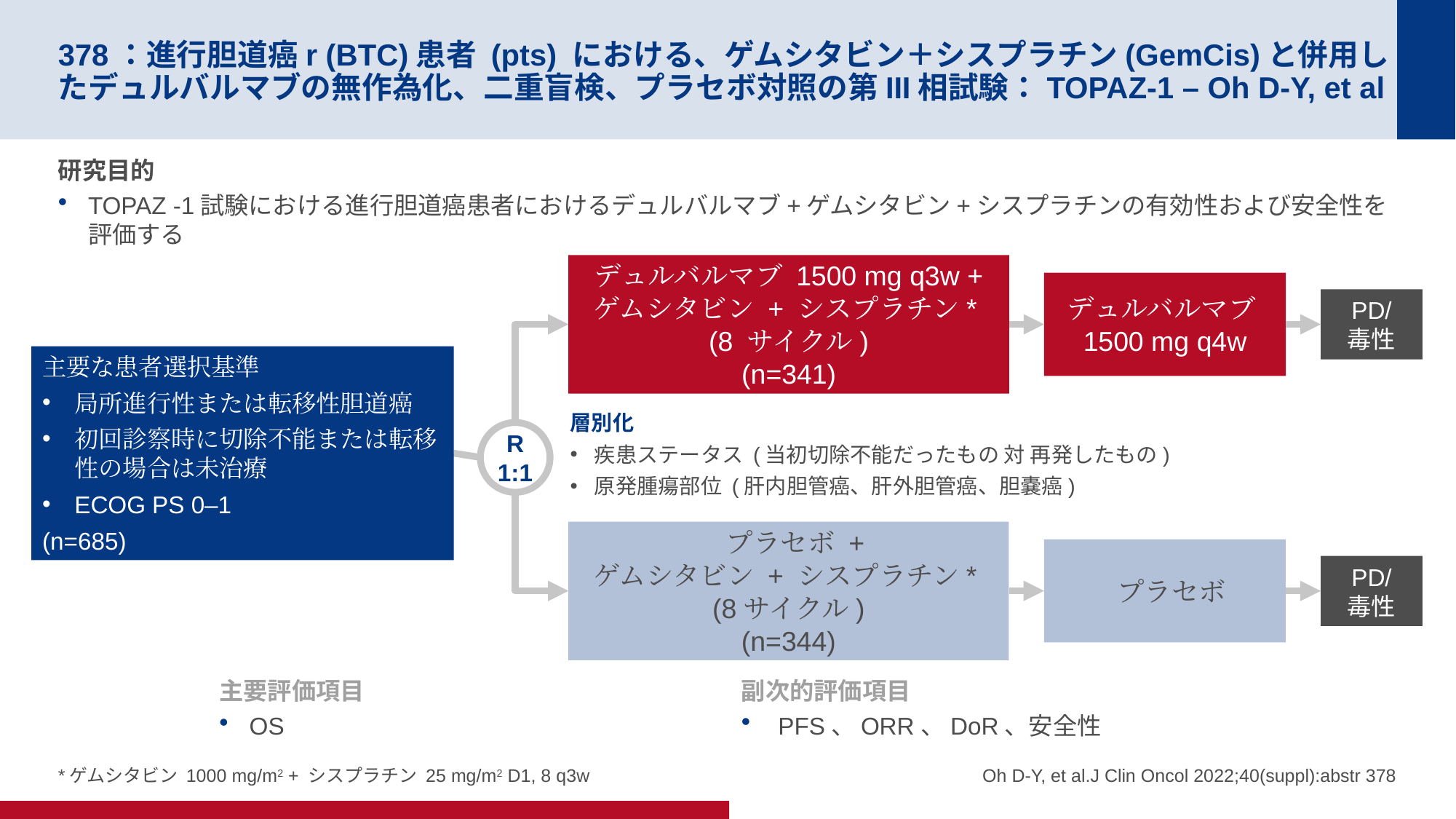

# 378：進行胆道癌r (BTC)患者 (pts) における、ゲムシタビン＋シスプラチン(GemCis)と併用したデュルバルマブの無作為化、二重盲検、プラセボ対照の第III相試験：TOPAZ-1 – Oh D-Y, et al
研究目的
TOPAZ -1試験における進行胆道癌患者におけるデュルバルマブ+ゲムシタビン+シスプラチンの有効性および安全性を評価する
デュルバルマブ 1500 mg q3w + ゲムシタビン + シスプラチン*
(8 サイクル)
(n=341)
デュルバルマブ
1500 mg q4w
PD/
毒性
主要な患者選択基準
局所進行性または転移性胆道癌
初回診察時に切除不能または転移性の場合は未治療
ECOG PS 0–1
(n=685)
層別化
疾患ステータス (当初切除不能だったもの 対 再発したもの)
原発腫瘍部位 (肝内胆管癌、肝外胆管癌、胆嚢癌)

R
1:1
 プラセボ +
ゲムシタビン + シスプラチン*
(8サイクル)
(n=344)
 プラセボ
PD/
毒性
主要評価項目
OS
副次的評価項目
 PFS、ORR、DoR、安全性
*ゲムシタビン 1000 mg/m2 + シスプラチン 25 mg/m2 D1, 8 q3w
Oh D-Y, et al.J Clin Oncol 2022;40(suppl):abstr 378